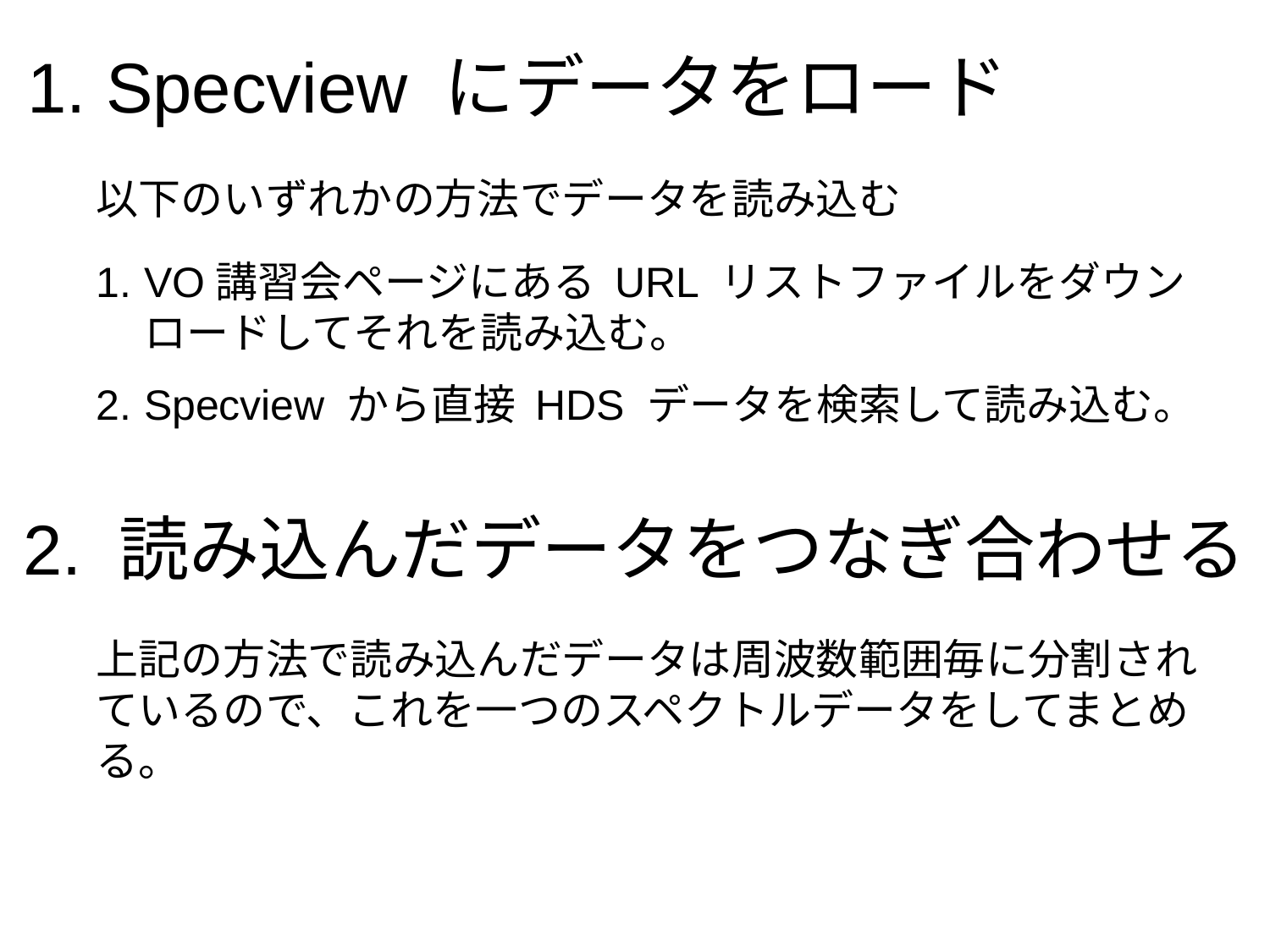

# 1. Specview にデータをロード
以下のいずれかの方法でデータを読み込む
VO講習会ページにある URL リストファイルをダウンロードしてそれを読み込む。
Specview から直接 HDS データを検索して読み込む。
2. 読み込んだデータをつなぎ合わせる
上記の方法で読み込んだデータは周波数範囲毎に分割されているので、これを一つのスペクトルデータをしてまとめる。